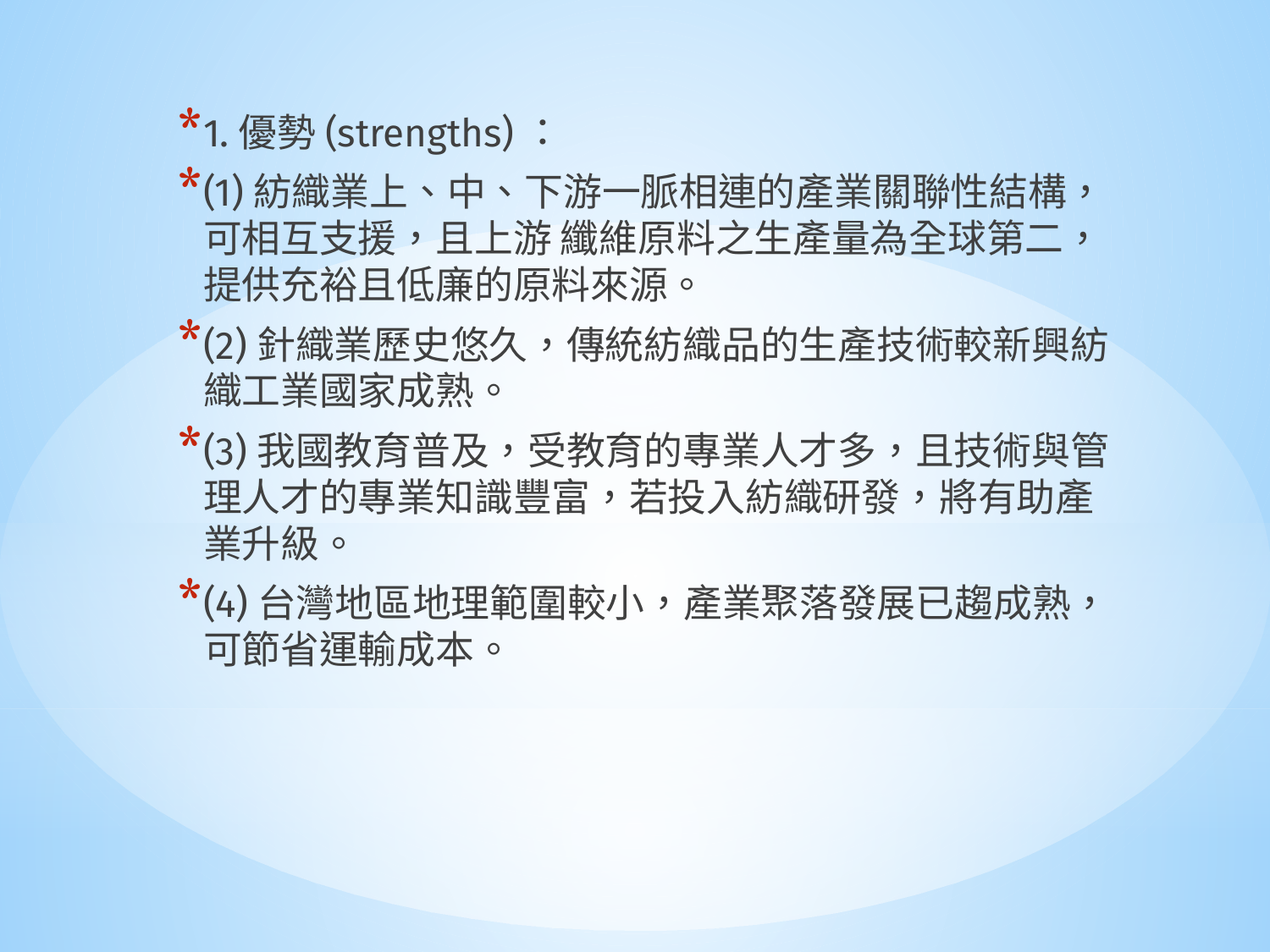

1.優勢(strengths)：
(1)紡織業上、中、下游一脈相連的產業關聯性結構，可相互支援，且上游 纖維原料之生產量為全球第二，提供充裕且低廉的原料來源。
(2)針織業歷史悠久，傳統紡織品的生產技術較新興紡織工業國家成熟。
(3)我國教育普及，受教育的專業人才多，且技術與管理人才的專業知識豐富，若投入紡織研發，將有助產業升級。
(4)台灣地區地理範圍較小，產業聚落發展已趨成熟，可節省運輸成本。